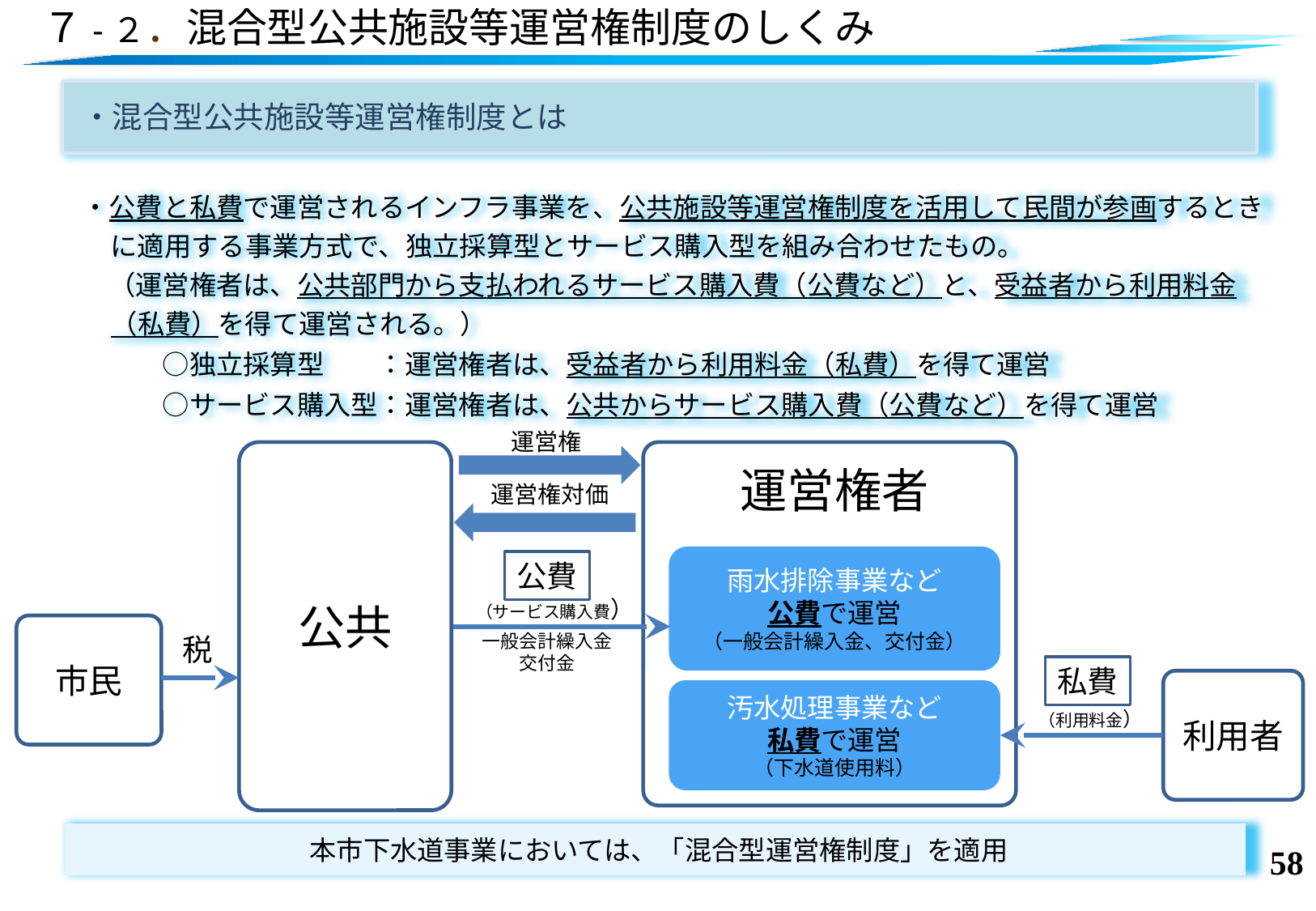

# ７-２．混合型公共施設等運営権制度のしくみ
・混合型公共施設等運営権制度とは
・公費と私費で運営されるインフラ事業を、公共施設等運営権制度を活用して民間が参画するときに適用する事業方式で、独立採算型とサービス購入型を組み合わせたもの。
　（運営権者は、公共部門から支払われるサービス購入費（公費など）と、受益者から利用料金（私費）を得て運営される。）
　　　○独立採算型　　：運営権者は、受益者から利用料金（私費）を得て運営
　　　○サービス購入型：運営権者は、公共からサービス購入費（公費など）を得て運営
運営権
公共

運営権者
運営権対価

雨水排除事業など
公費で運営
（一般会計繰入金、交付金）
公費
（サービス購入費）
一般会計繰入金
交付金
市民
税
私費
利用者
汚水処理事業など
私費で運営
（下水道使用料）
（利用料金）
本市下水道事業においては、「混合型運営権制度」を適用
58